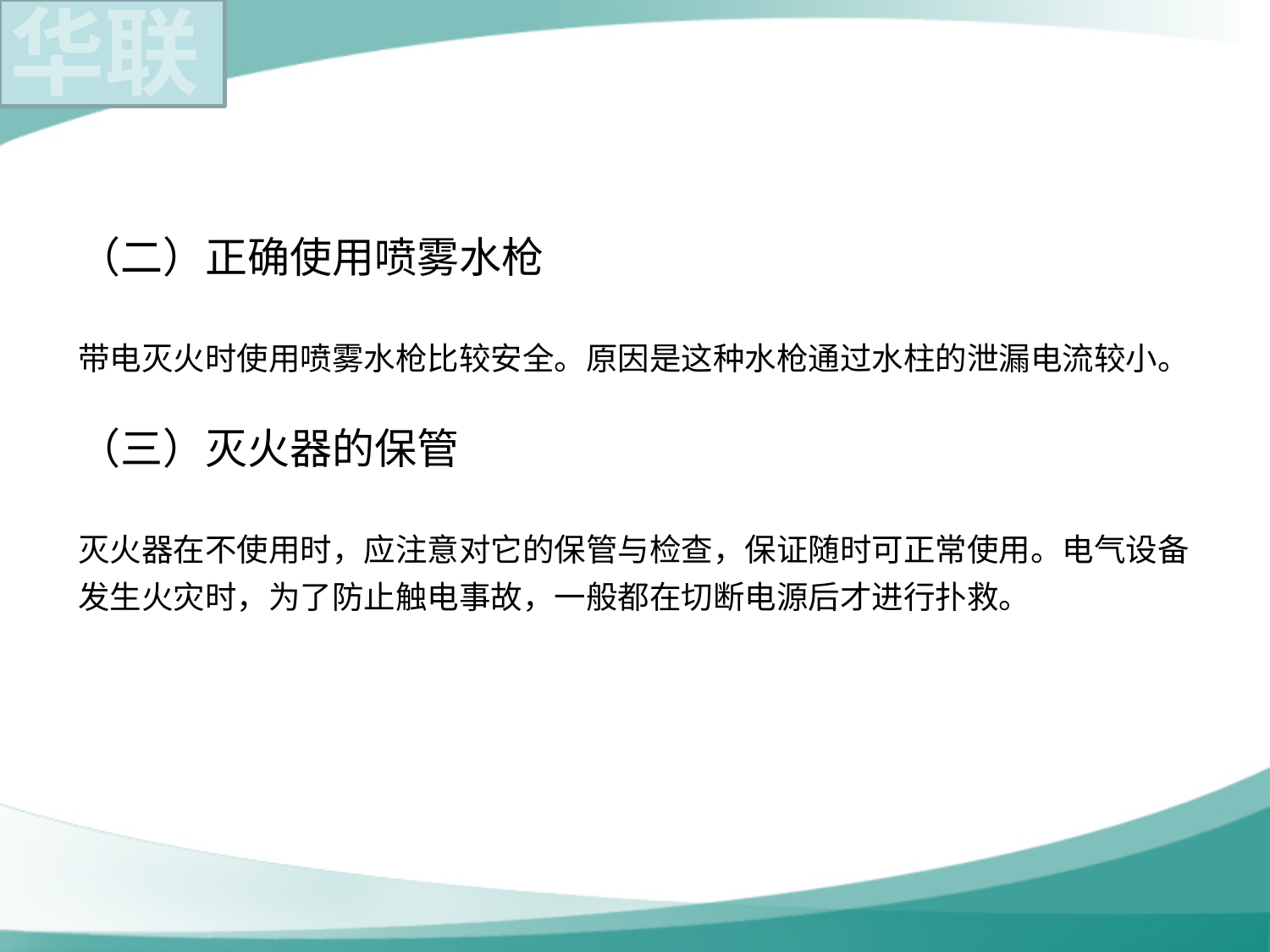

（二）正确使用喷雾水枪

带电灭火时使用喷雾水枪比较安全。原因是这种水枪通过水柱的泄漏电流较小。

（三）灭火器的保管

灭火器在不使用时，应注意对它的保管与检查，保证随时可正常使用。电气设备发生火灾时，为了防止触电事故，一般都在切断电源后才进行扑救。